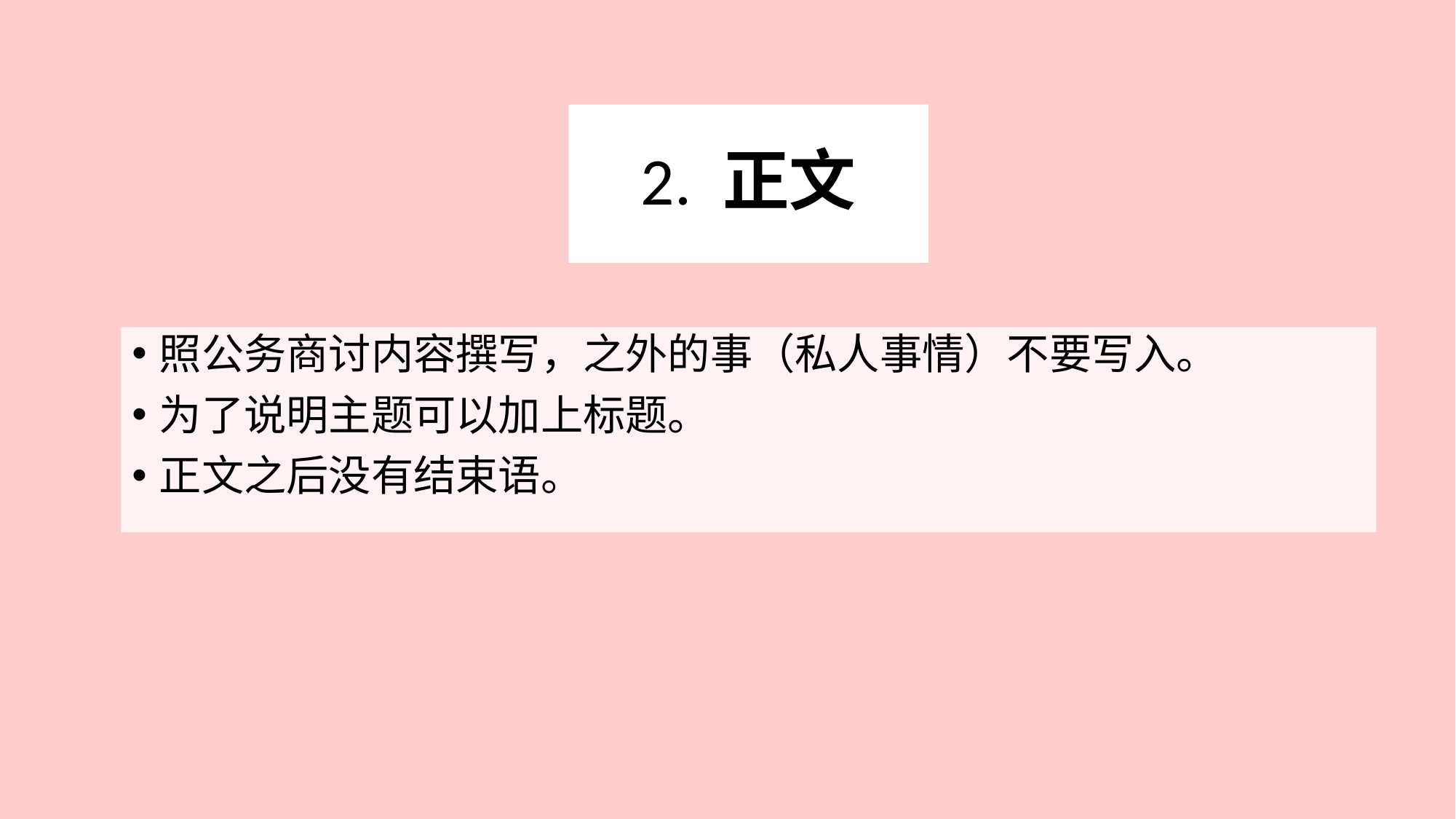

# 2. 正文
照公务商讨内容撰写，之外的事（私人事情）不要写入。
为了说明主题可以加上标题。
正文之后没有结束语。